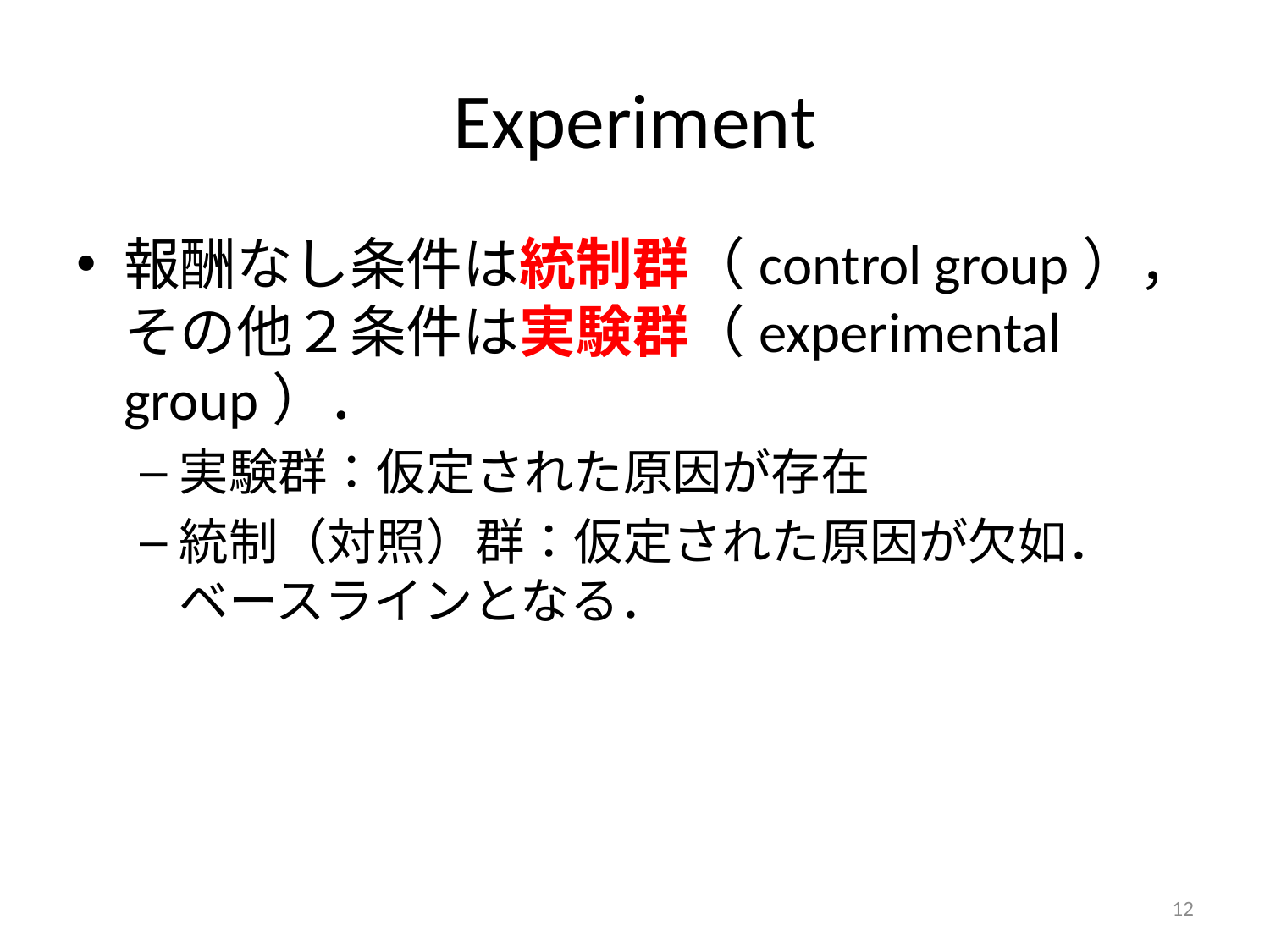

# Experiment
報酬なし条件は統制群（control group），その他２条件は実験群（experimental group）．
実験群：仮定された原因が存在
統制（対照）群：仮定された原因が欠如．ベースラインとなる．
12